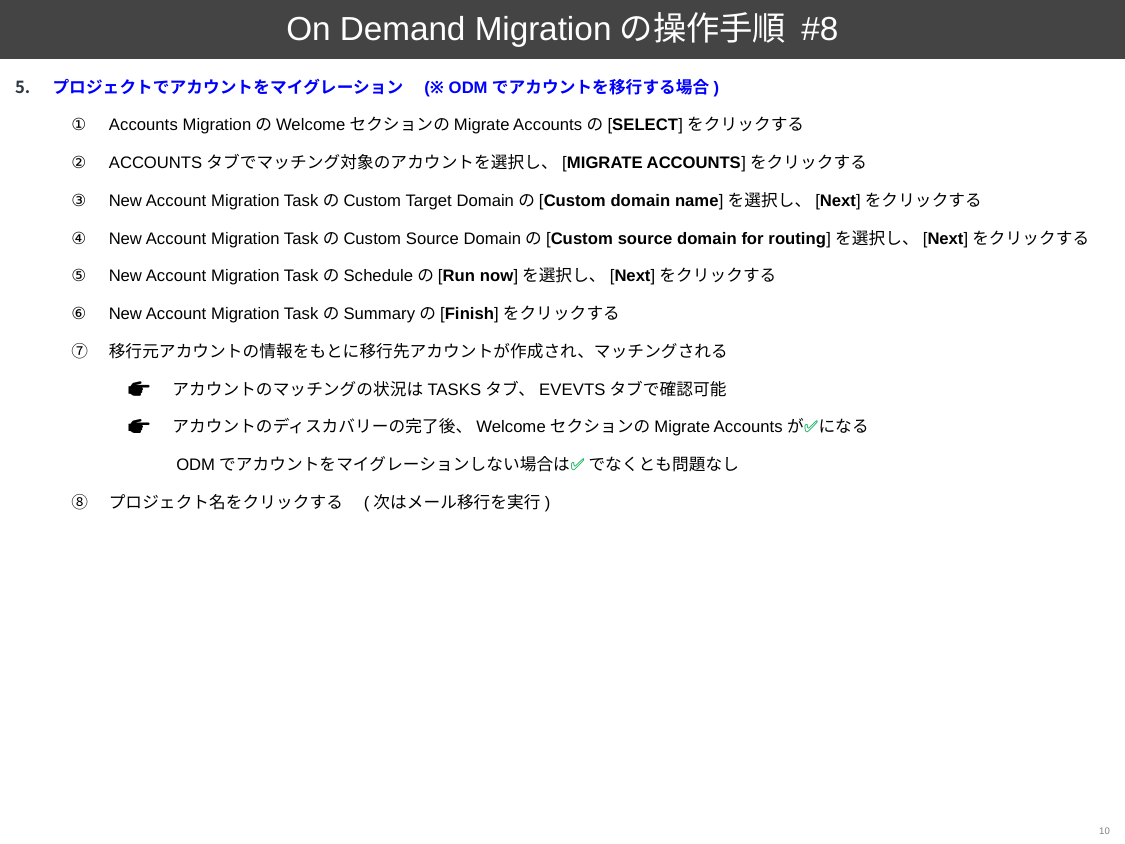

# On Demand Migrationの操作手順 #8
プロジェクトでアカウントをマイグレーション　(※ ODMでアカウントを移行する場合)
Accounts MigrationのWelcomeセクションのMigrate Accountsの[SELECT]をクリックする
ACCOUNTSタブでマッチング対象のアカウントを選択し、[MIGRATE ACCOUNTS]をクリックする
New Account Migration TaskのCustom Target Domainの[Custom domain name]を選択し、[Next]をクリックする
New Account Migration TaskのCustom Source Domainの[Custom source domain for routing]を選択し、[Next]をクリックする
New Account Migration TaskのScheduleの[Run now]を選択し、[Next]をクリックする
New Account Migration TaskのSummaryの[Finish]をクリックする
移行元アカウントの情報をもとに移行先アカウントが作成され、マッチングされる
　アカウントのマッチングの状況はTASKSタブ、EVEVTSタブで確認可能
　アカウントのディスカバリーの完了後、WelcomeセクションのMigrate Accountsが✅になる
　　   ODMでアカウントをマイグレーションしない場合は✅ でなくとも問題なし
プロジェクト名をクリックする　(次はメール移行を実行)